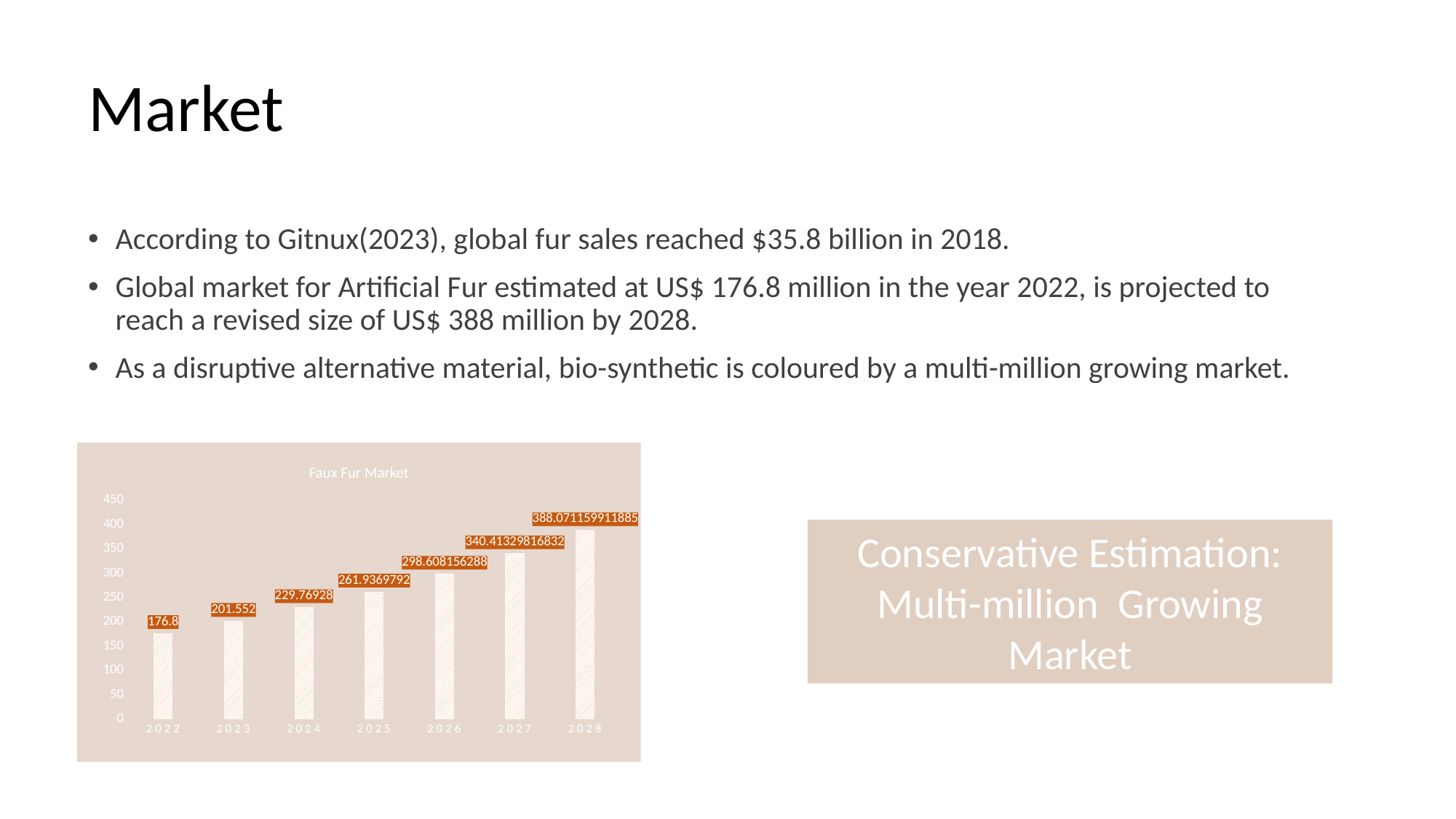

# Market
According to Gitnux(2023), global fur sales reached $35.8 billion in 2018.
Global market for Artificial Fur estimated at US$ 176.8 million in the year 2022, is projected to reach a revised size of US$ 388 million by 2028.
As a disruptive alternative material, bio-synthetic is coloured by a multi-million growing market.

### Chart

| Category | 汇总 |
|---|---|
| 2022 | 176.8 |
| 2023 | 201.552 |
| 2024 | 229.76928 |
| 2025 | 261.9369792 |
| 2026 | 298.608156288 |
| 2027 | 340.41329816832 |
| 2028 | 388.071159911885 |
Faux Fur Market
Conservative Estimation: Multi-million  Growing Market